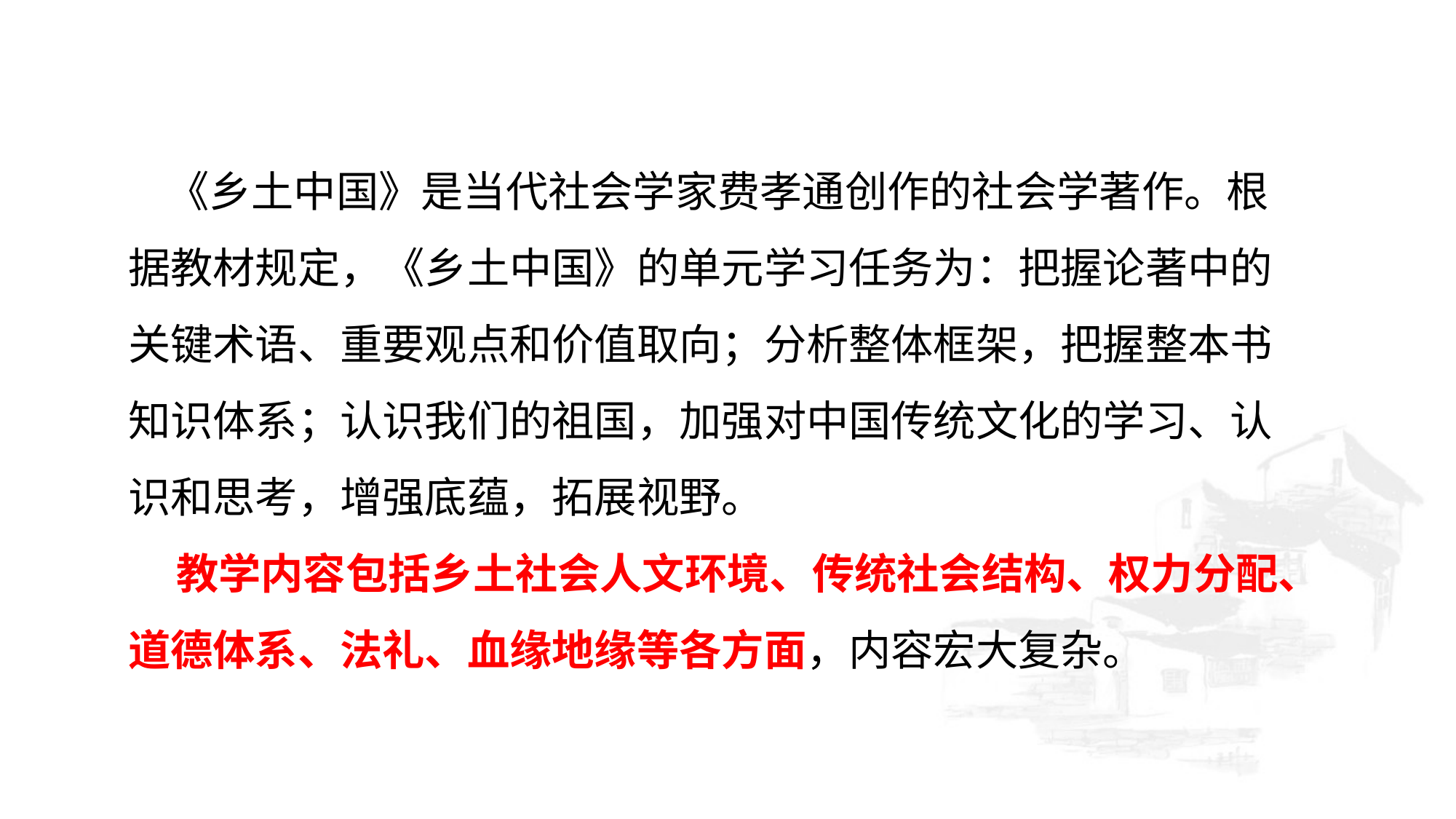

《乡土中国》是当代社会学家费孝通创作的社会学著作。根据教材规定，《乡土中国》的单元学习任务为：把握论著中的关键术语、重要观点和价值取向；分析整体框架，把握整本书知识体系；认识我们的祖国，加强对中国传统文化的学习、认识和思考，增强底蕴，拓展视野。
    教学内容包括乡土社会人文环境、传统社会结构、权力分配、道德体系、法礼、血缘地缘等各方面，内容宏大复杂。